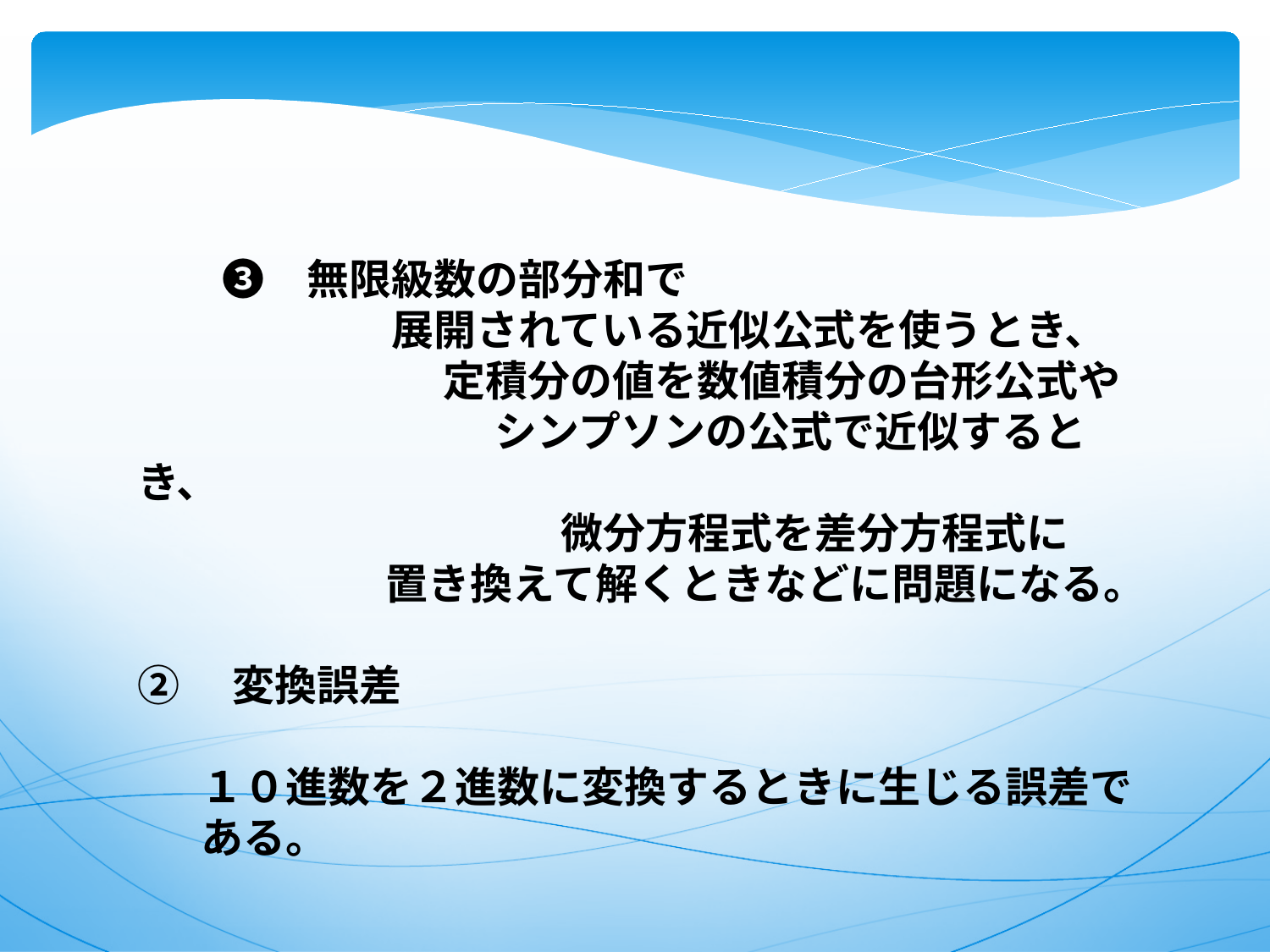

❸　無限級数の部分和で
　　　　　　展開されている近似公式を使うとき、
　　　　　　　 定積分の値を数値積分の台形公式や
　　　　　　　　  シンプソンの公式で近似するとき、
　　　　　　　　　　微分方程式を差分方程式に
                         置き換えて解くときなどに問題になる。

②　変換誤差

１０進数を２進数に変換するときに生じる誤差である。